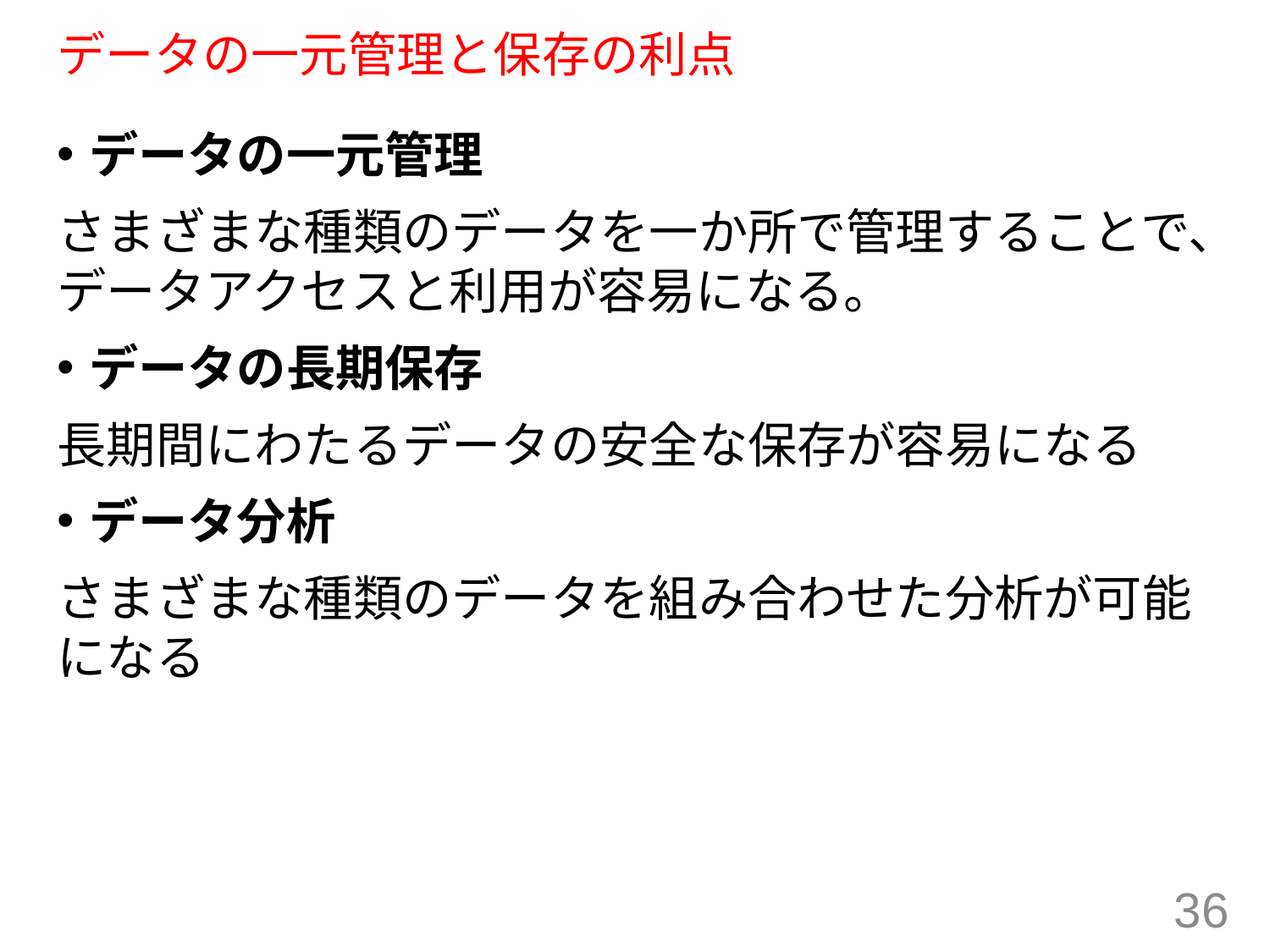

# データの一元管理と保存の利点
データの一元管理
さまざまな種類のデータを一か所で管理することで、データアクセスと利用が容易になる。
データの長期保存
長期間にわたるデータの安全な保存が容易になる
データ分析
さまざまな種類のデータを組み合わせた分析が可能になる

36